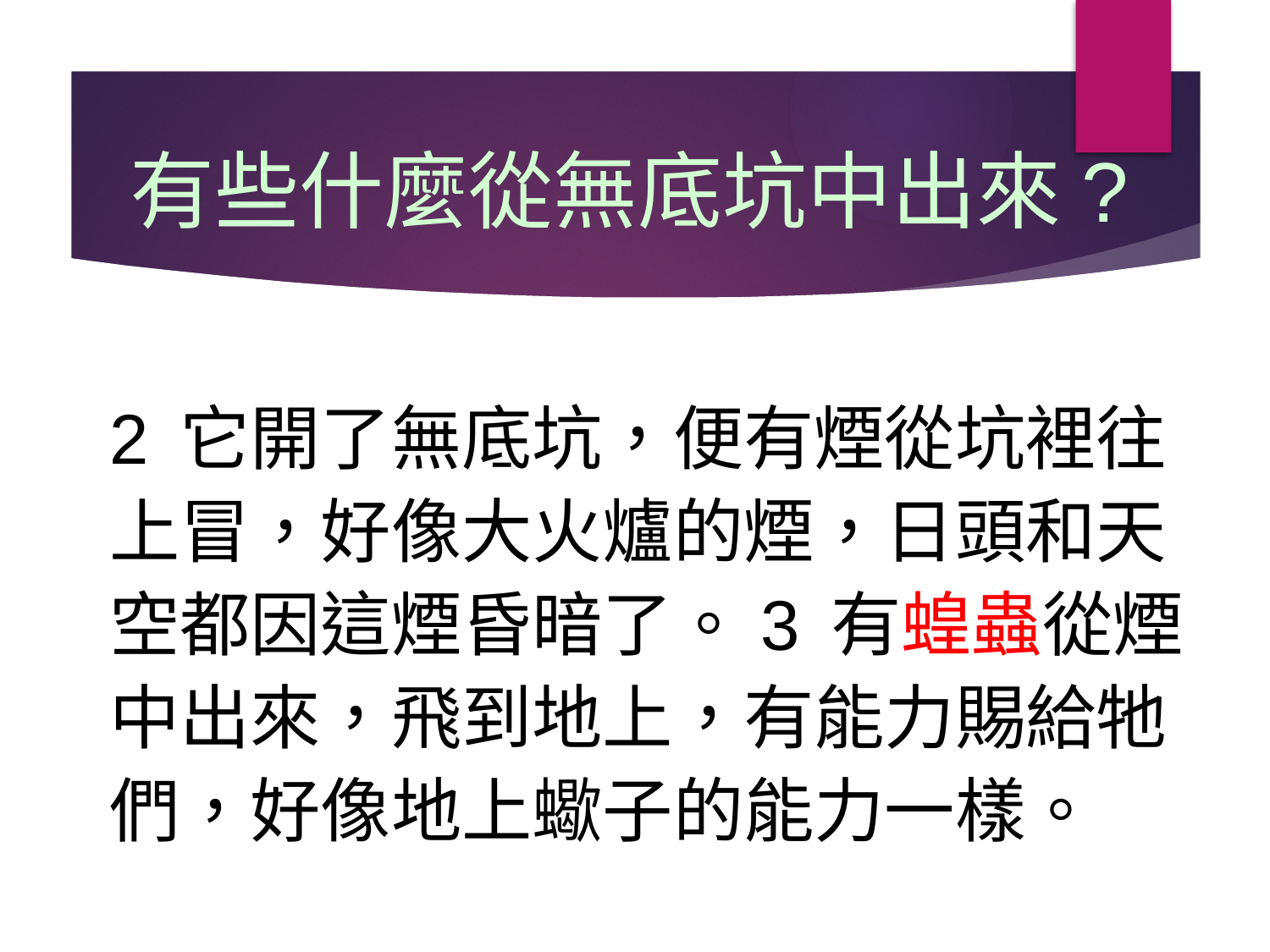

# 有些什麼從無底坑中出來?
2 它開了無底坑，便有煙從坑裡往上冒，好像大火爐的煙，日頭和天空都因這煙昏暗了。3 有蝗蟲從煙中出來，飛到地上，有能力賜給牠們，好像地上蠍子的能力一樣。